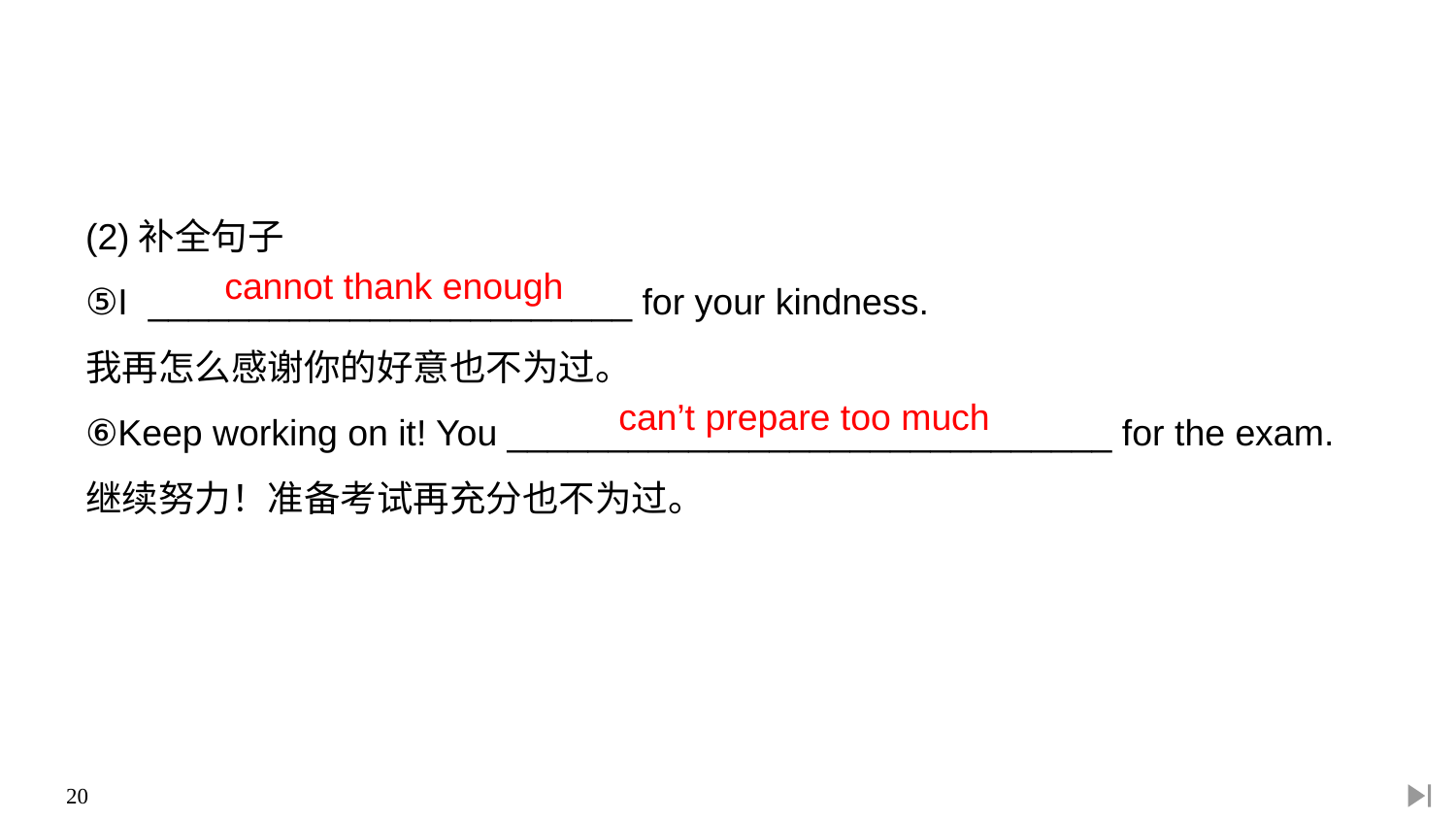

(2)补全句子
⑤I  ________________________ for your kindness.
我再怎么感谢你的好意也不为过。
⑥Keep working on it! You ______________________________ for the exam.
继续努力！准备考试再充分也不为过。
cannot thank enough
can’t prepare too much